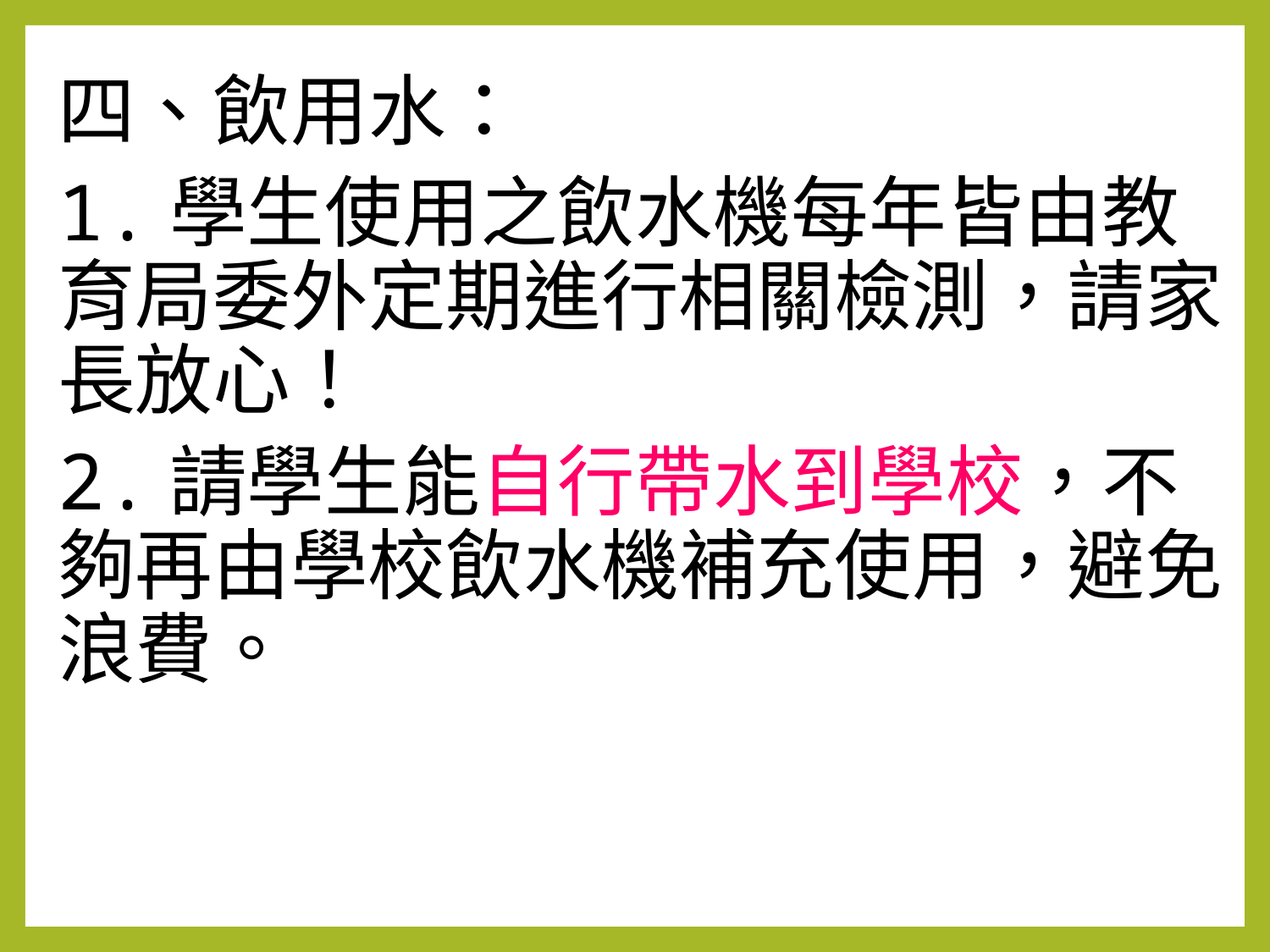

四、飲用水：
1.學生使用之飲水機每年皆由教育局委外定期進行相關檢測，請家長放心！
2.請學生能自行帶水到學校，不夠再由學校飲水機補充使用，避免浪費。